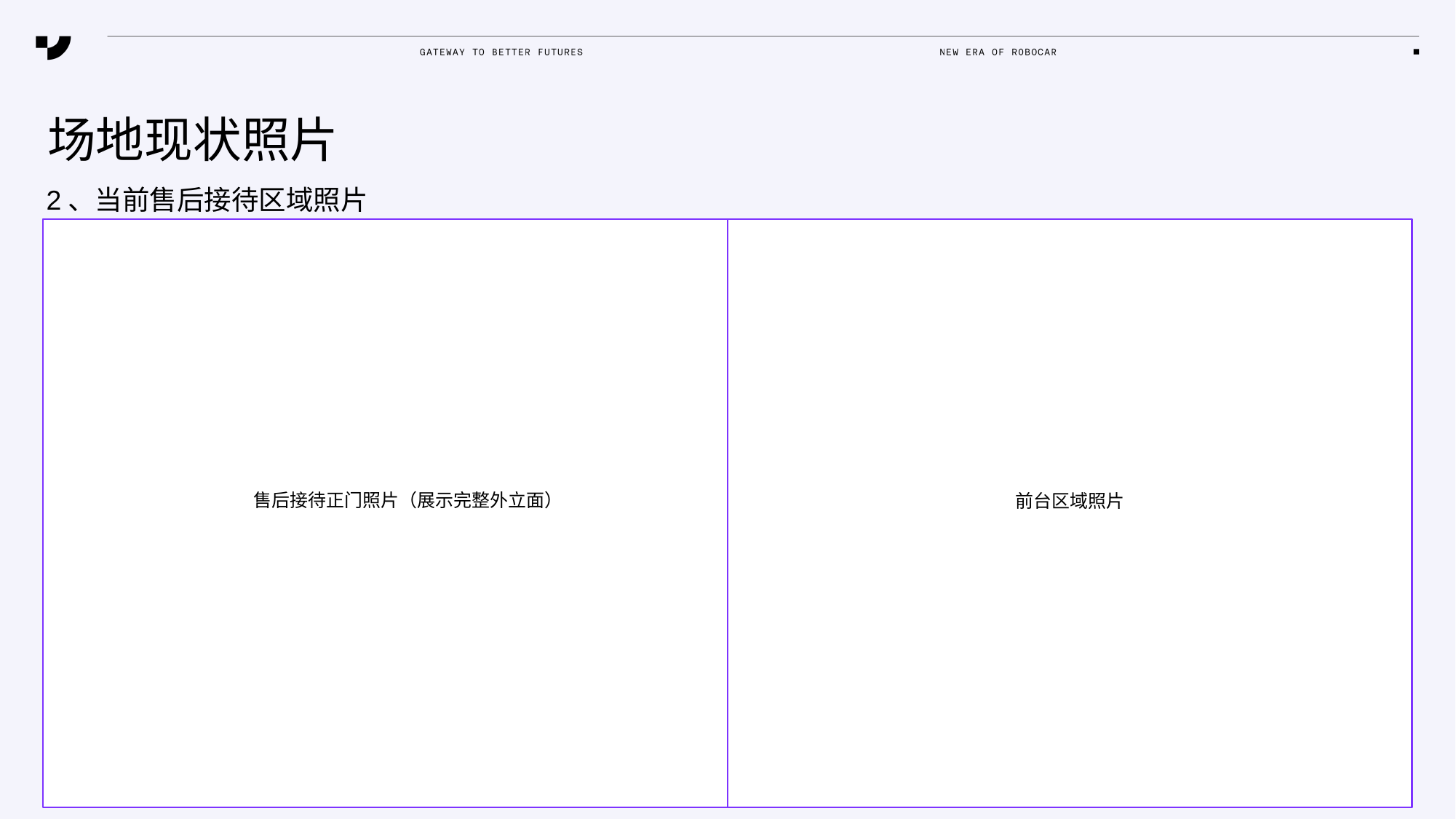

场地现状照片
2、当前售后接待区域照片

售后接待正门照片（展示完整外立面）
前台区域照片